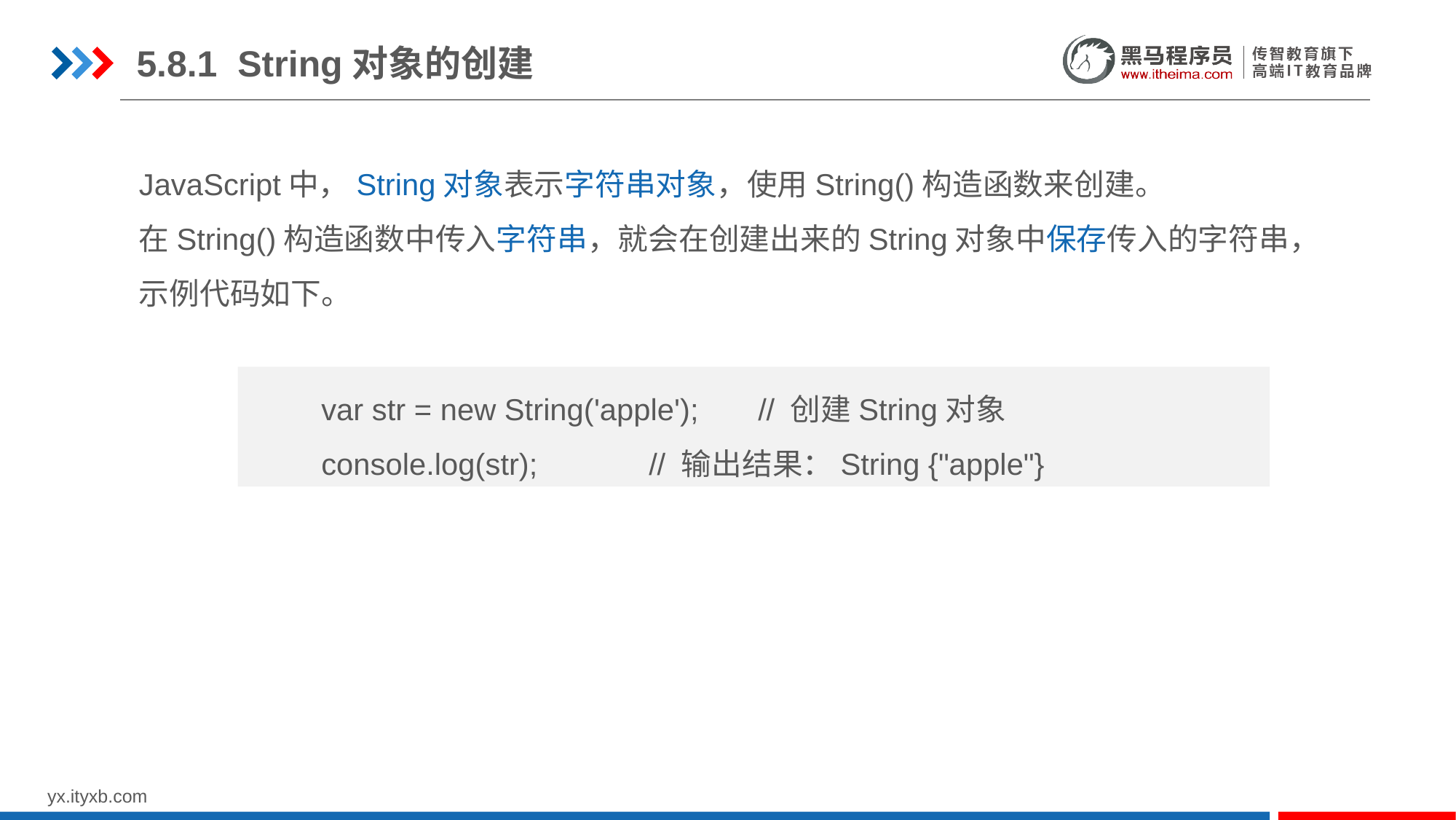

5.8.1  String对象的创建
JavaScript中，String对象表示字符串对象，使用String()构造函数来创建。
在String()构造函数中传入字符串，就会在创建出来的String对象中保存传入的字符串，
示例代码如下。
var str = new String('apple');	// 创建String对象
console.log(str);		// 输出结果：String {"apple"}